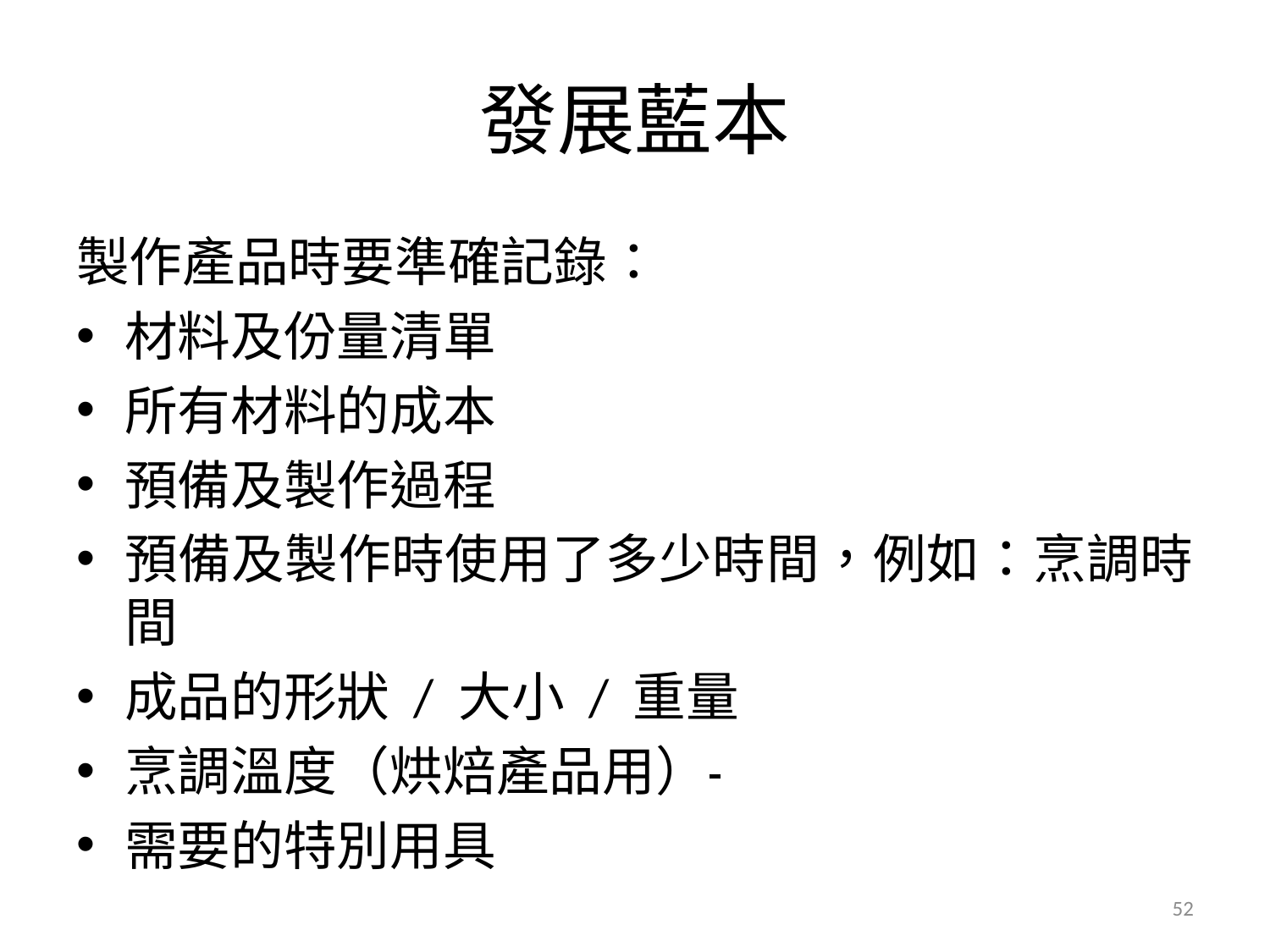

# 發展藍本
製作產品時要準確記錄：
材料及份量清單
所有材料的成本
預備及製作過程
預備及製作時使用了多少時間，例如：烹調時間
成品的形狀 / 大小 / 重量
烹調溫度（烘焙產品用）
需要的特別用具
52